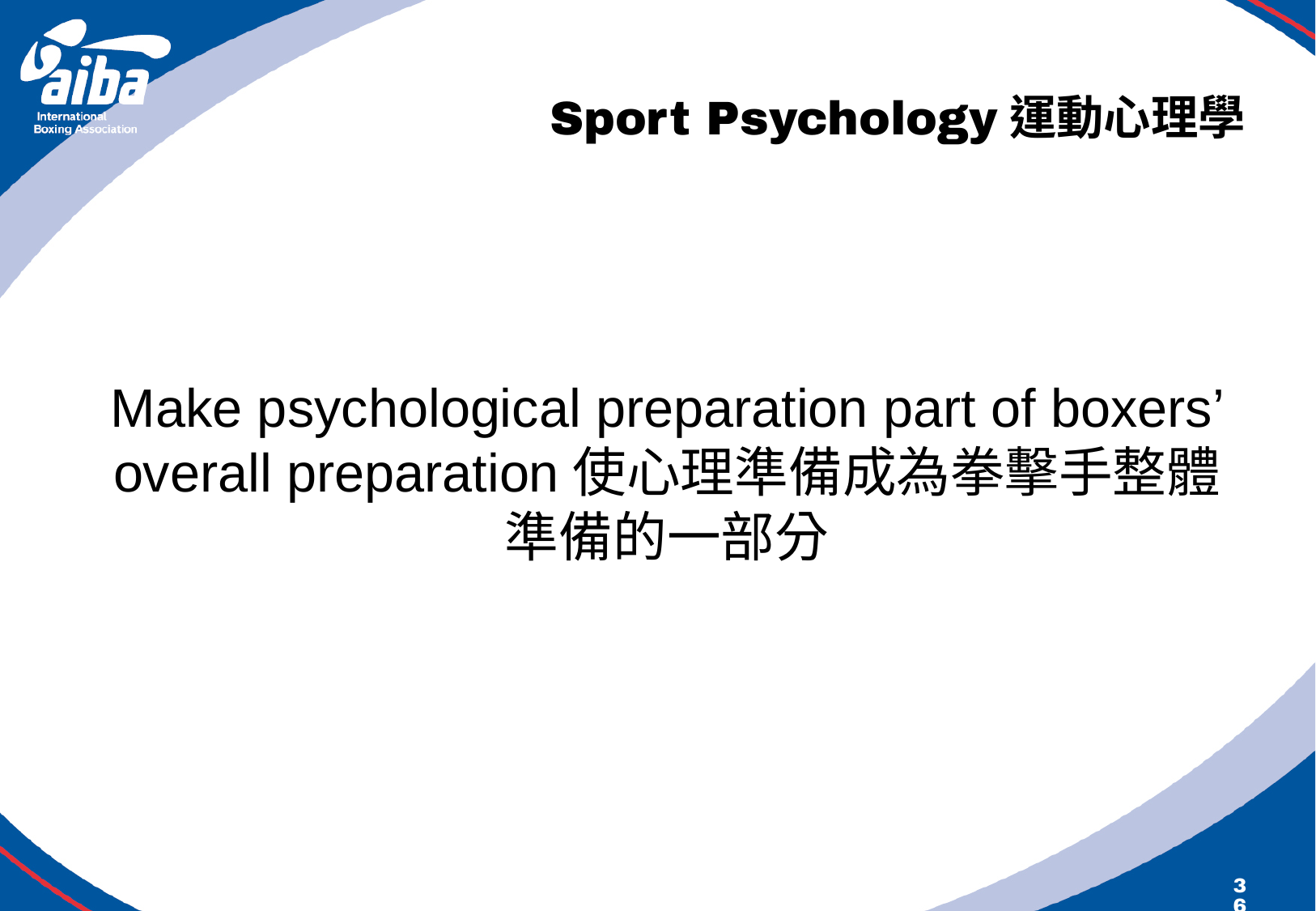

# Sport Psychology運動心理學
Make psychological preparation part of boxers’ overall preparation使心理準備成為拳擊手整體準備的一部分
361